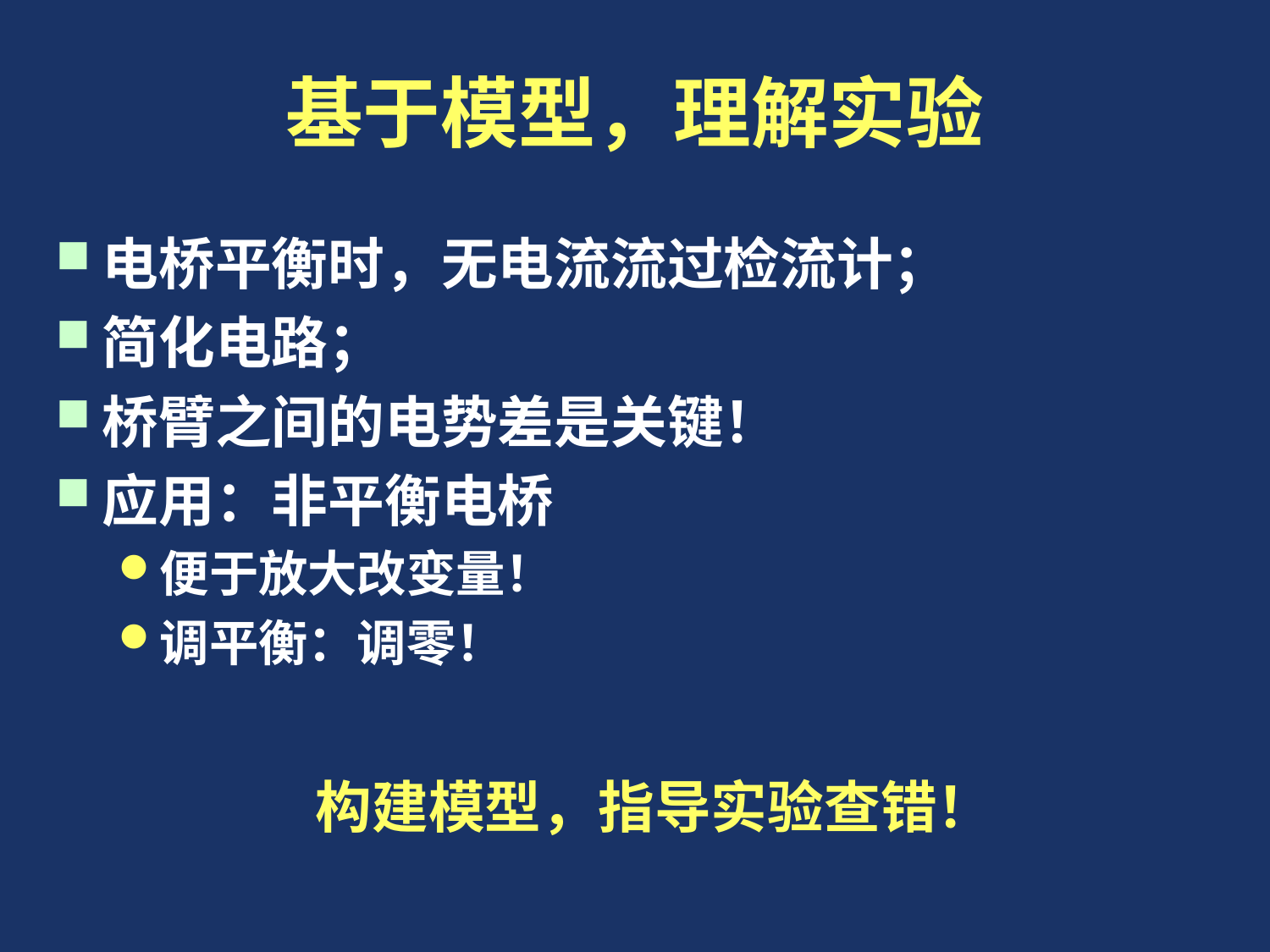

# 基于模型，理解实验
电桥平衡时，无电流流过检流计；
简化电路；
桥臂之间的电势差是关键！
应用：非平衡电桥
便于放大改变量！
调平衡：调零！

构建模型，指导实验查错！